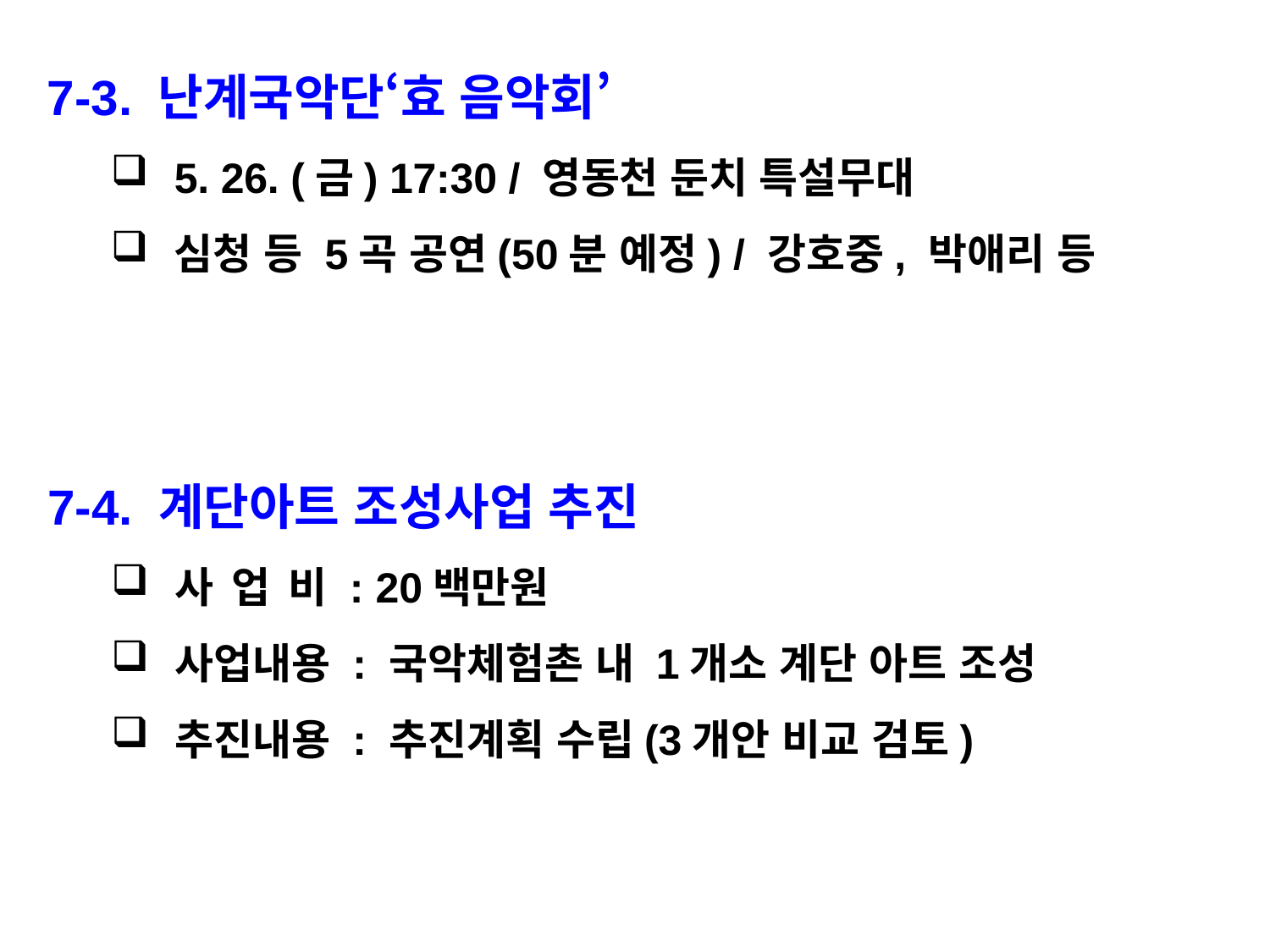

7-3. 난계국악단‘효 음악회’
5. 26. (금) 17:30 / 영동천 둔치 특설무대
심청 등 5곡 공연(50분 예정) / 강호중, 박애리 등

7-4. 계단아트 조성사업 추진
사 업 비 : 20백만원
사업내용 : 국악체험촌 내 1개소 계단 아트 조성
추진내용 : 추진계획 수립(3개안 비교 검토)